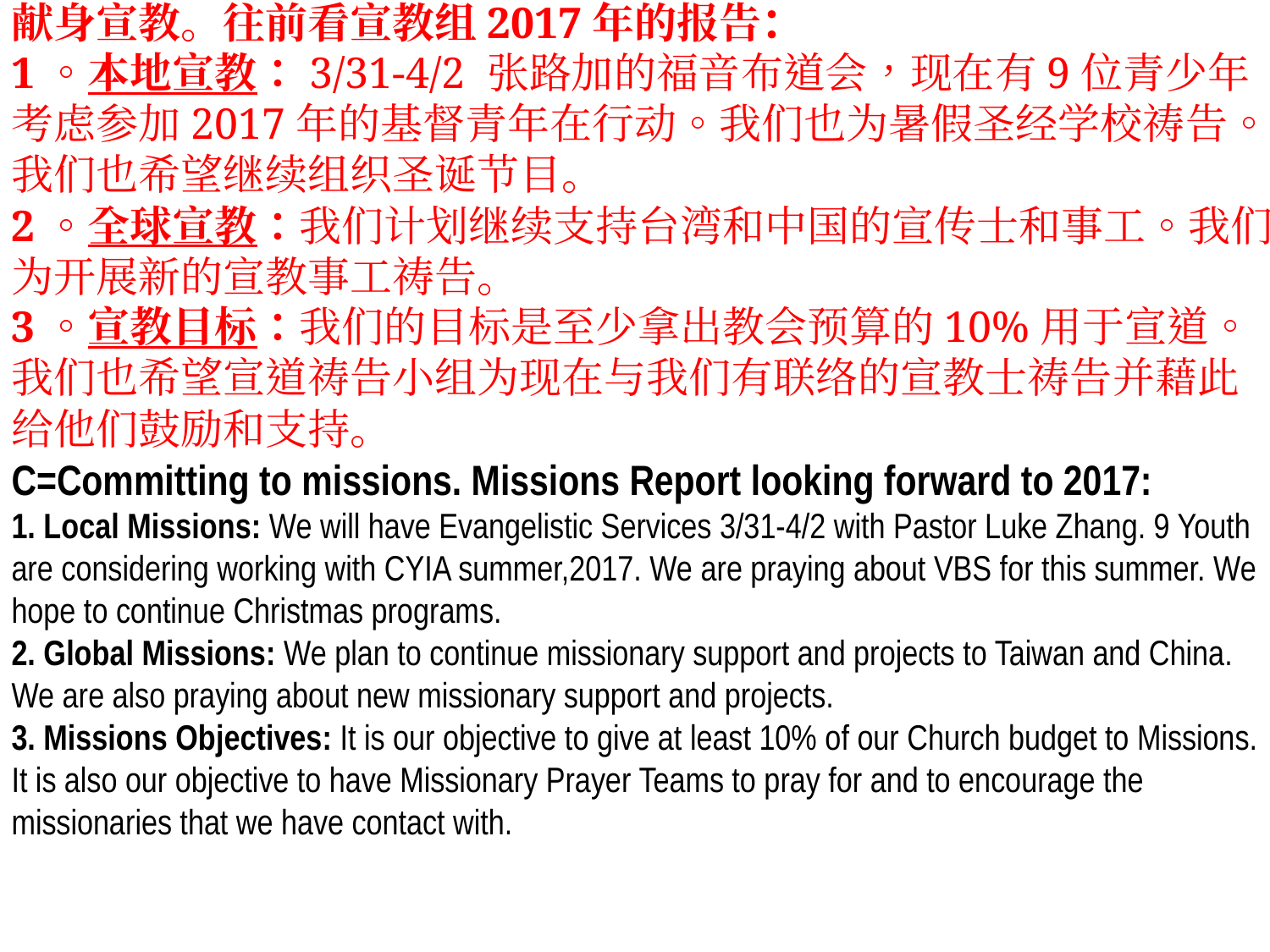

# 献身宣教。往前看宣教组2017年的报告： 1。本地宣教：3/31-4/2 张路加的福音布道会，现在有9位青少年考虑参加2017年的基督青年在行动。我们也为暑假圣经学校祷告。我们也希望继续组织圣诞节目。 2。全球宣教：我们计划继续支持台湾和中国的宣传士和事工。我们为开展新的宣教事工祷告。 3。宣教目标：我们的目标是至少拿出教会预算的10%用于宣道。我们也希望宣道祷告小组为现在与我们有联络的宣教士祷告并藉此给他们鼓励和支持。 C=Committing to missions. Missions Report looking forward to 2017: 1. Local Missions: We will have Evangelistic Services 3/31-4/2 with Pastor Luke Zhang. 9 Youth are considering working with CYIA summer,2017. We are praying about VBS for this summer. We hope to continue Christmas programs. 2. Global Missions: We plan to continue missionary support and projects to Taiwan and China. We are also praying about new missionary support and projects. 3. Missions Objectives: It is our objective to give at least 10% of our Church budget to Missions. It is also our objective to have Missionary Prayer Teams to pray for and to encourage the missionaries that we have contact with.